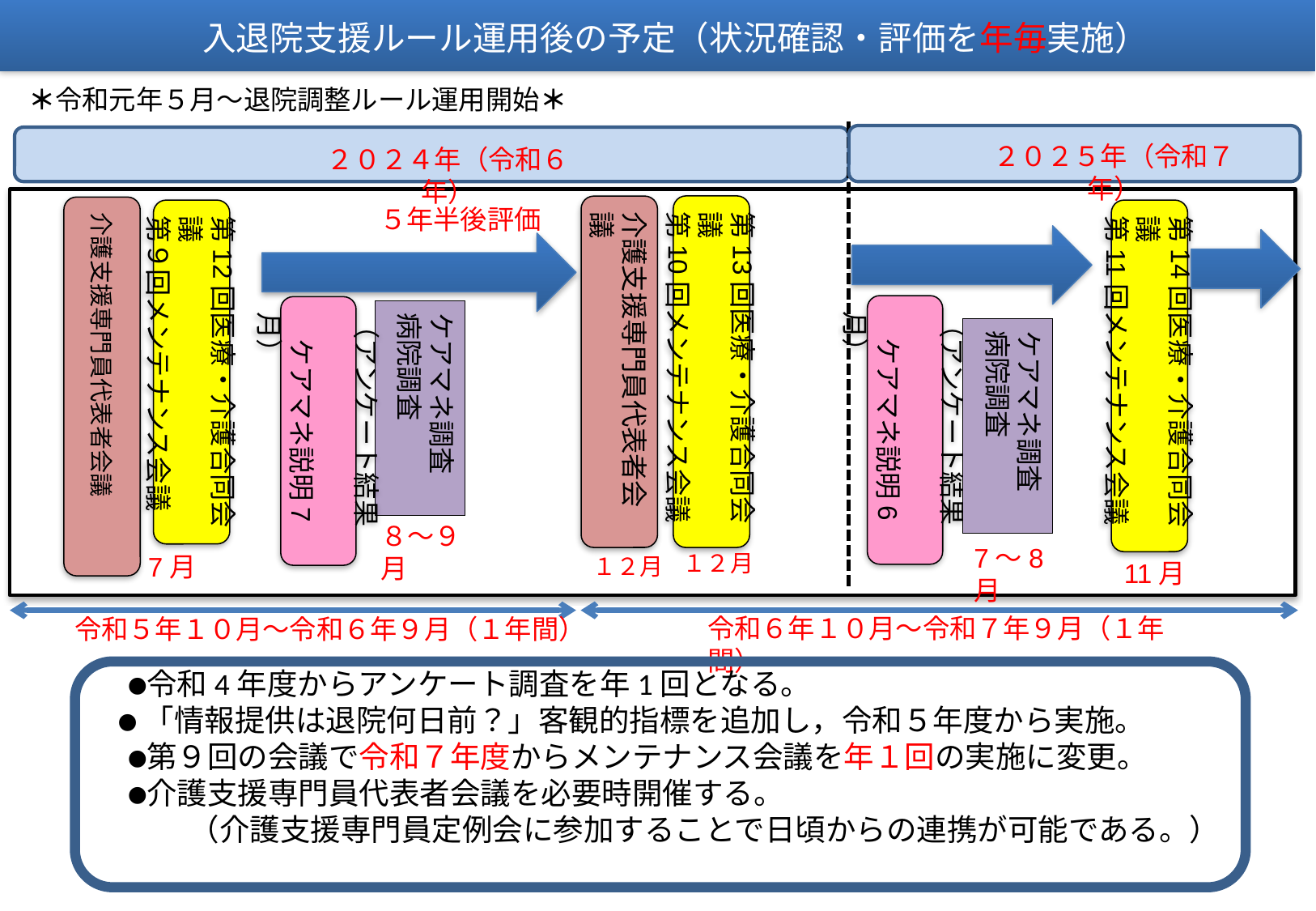

入退院支援ルール運用後の予定（状況確認・評価を年毎実施）
＊令和元年５月～退院調整ルール運用開始＊

２０２５年（令和７年）
２０２４年（令和６年）

第13回医療・介護合同会議
第10回メンテナンス会議
介護支援専門員代表者会議
介護支援専門員代表者会議
５年半後評価
第12回医療・介護合同会議
第９回メンテナンス会議
第14回医療・介護合同会議
第11回メンテナンス会議

（アンケート結果
　ケアマネ説明6月）
（アンケート結果
　ケアマネ説明7月）
ケアマネ調査
病院調査
ケアマネ調査
病院調査
８～９月
7～8月
１２月
7月
１２月
11月
令和６年１０月～令和７年９月（１年間）
令和５年１０月～令和６年９月（１年間）
　⚫令和4年度からアンケート調査を年1回となる。
   ⚫「情報提供は退院何日前？」客観的指標を追加し，令和５年度から実施。
　⚫第９回の会議で令和７年度からメンテナンス会議を年１回の実施に変更。
　⚫介護支援専門員代表者会議を必要時開催する。
　　　（介護支援専門員定例会に参加することで日頃からの連携が可能である。）